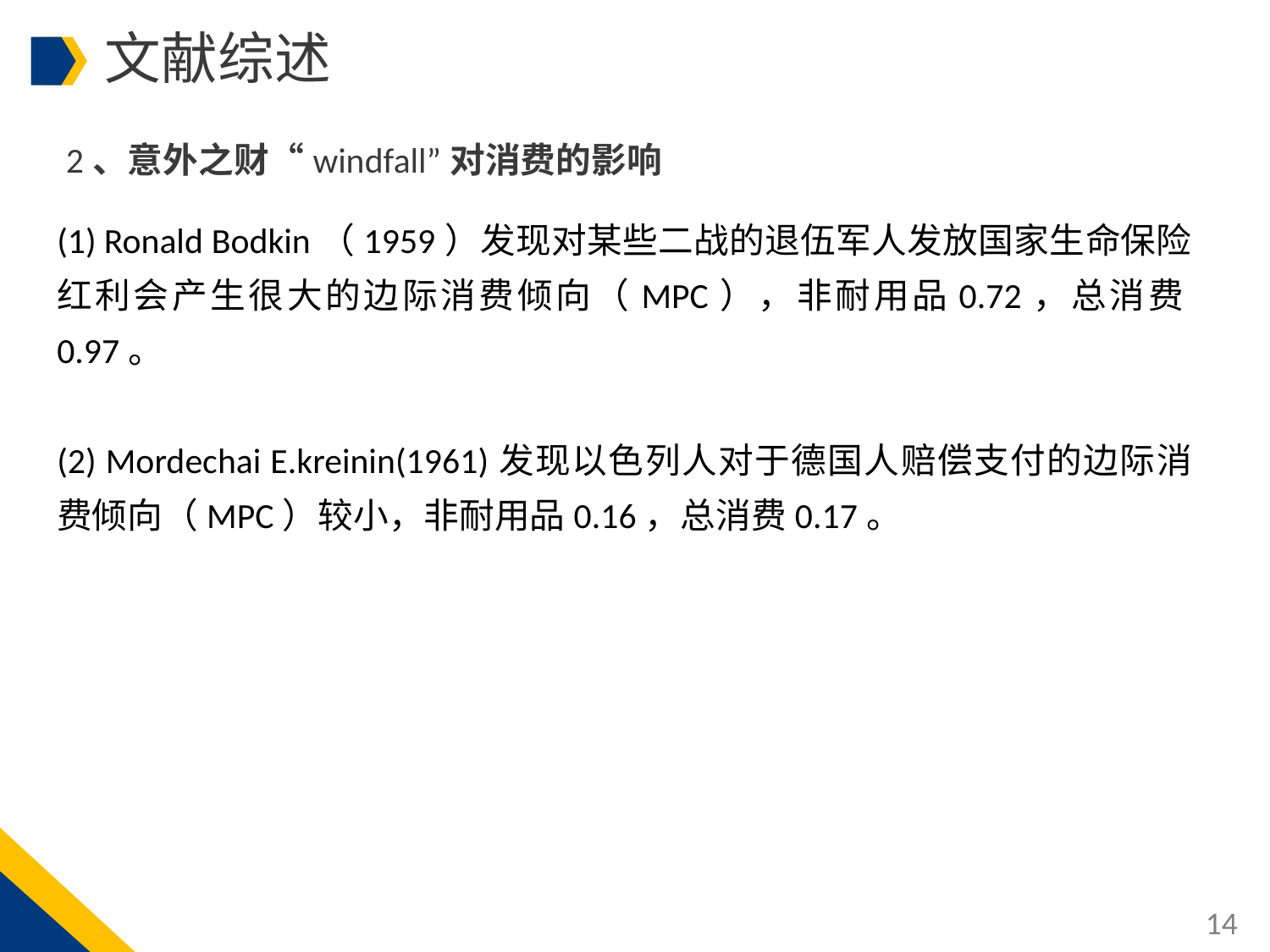

文献综述

2、意外之财“windfall”对消费的影响
(1) Ronald Bodkin（1959）发现对某些二战的退伍军人发放国家生命保险红利会产生很大的边际消费倾向（MPC），非耐用品0.72，总消费0.97。

(2) Mordechai E.kreinin(1961)发现以色列人对于德国人赔偿支付的边际消费倾向（MPC）较小，非耐用品0.16，总消费0.17。